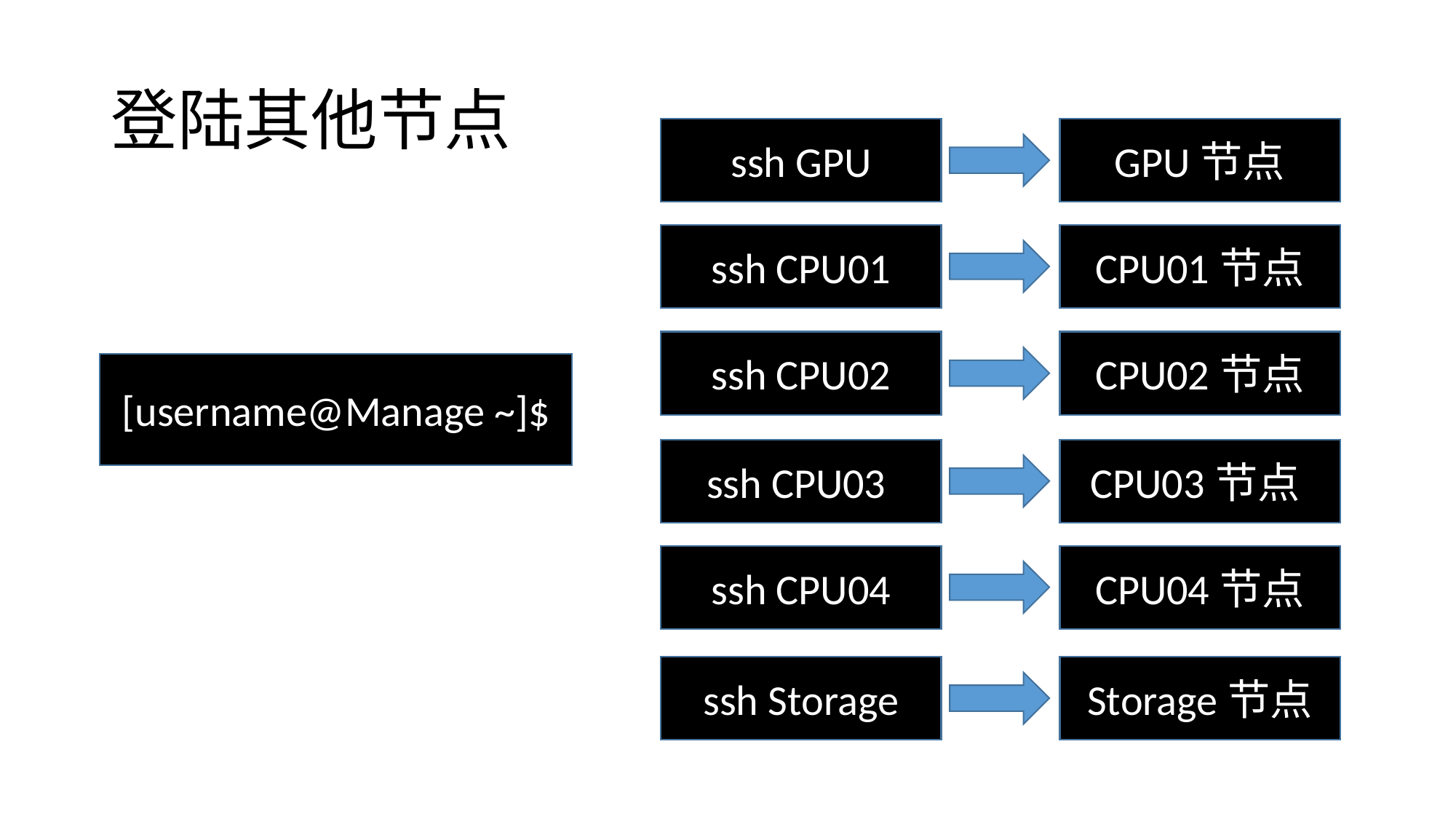

# 登陆其他节点
ssh GPU
GPU节点

ssh CPU01
CPU01节点

ssh CPU02
CPU02节点

[username@Manage ~]$
ssh CPU03
CPU03节点

ssh CPU04
CPU04节点

ssh Storage
Storage节点